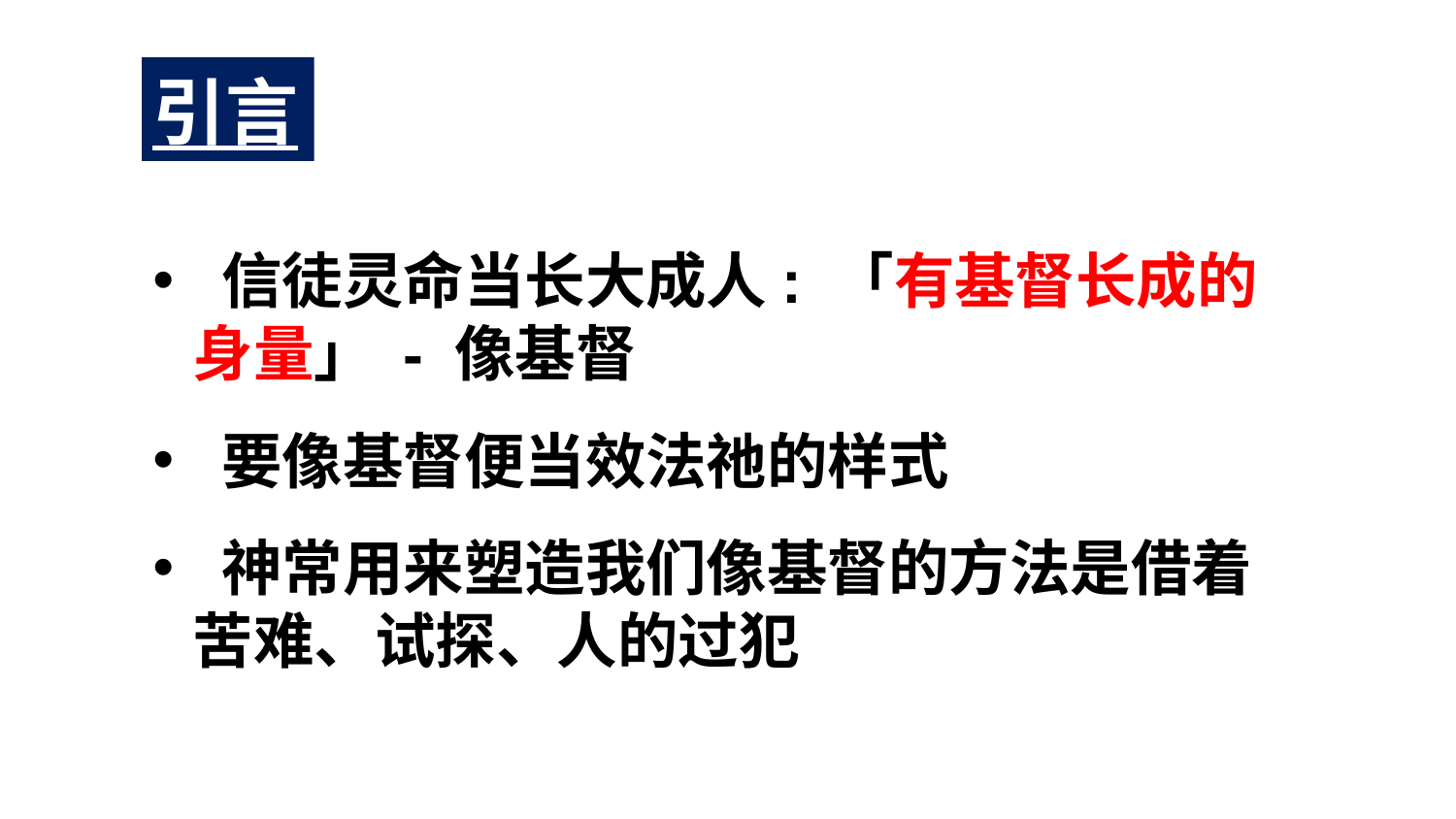

# 引言
 信徒灵命当长大成人: 「有基督长成的身量」 - 像基督
 要像基督便当效法祂的样式
 神常用来塑造我们像基督的方法是借着苦难、试探、人的过犯